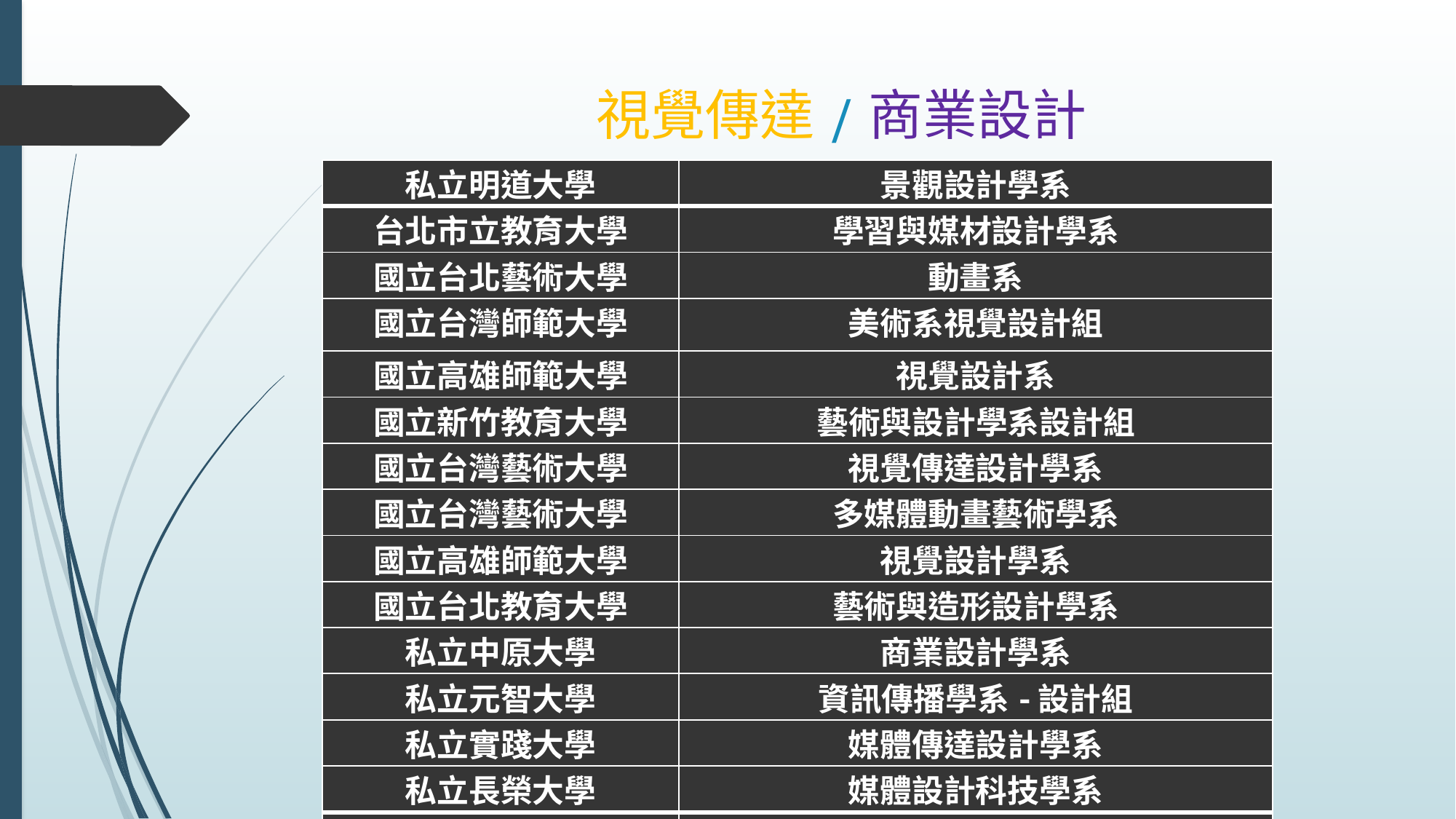

# 視覺傳達/商業設計
| 私立明道大學 | 景觀設計學系 |
| --- | --- |
| 台北市立教育大學 | 學習與媒材設計學系 |
| 國立台北藝術大學 | 動畫系 |
| 國立台灣師範大學 | 美術系視覺設計組 |
| 國立高雄師範大學 | 視覺設計系 |
| 國立新竹教育大學 | 藝術與設計學系設計組 |
| 國立台灣藝術大學 | 視覺傳達設計學系 |
| 國立台灣藝術大學 | 多媒體動畫藝術學系 |
| 國立高雄師範大學 | 視覺設計學系 |
| 國立台北教育大學 | 藝術與造形設計學系 |
| 私立中原大學 | 商業設計學系 |
| 私立元智大學 | 資訊傳播學系-設計組 |
| 私立實踐大學 | 媒體傳達設計學系 |
| 私立長榮大學 | 媒體設計科技學系 |
| 私立銘傳大學 | 數位媒體設計學系 |